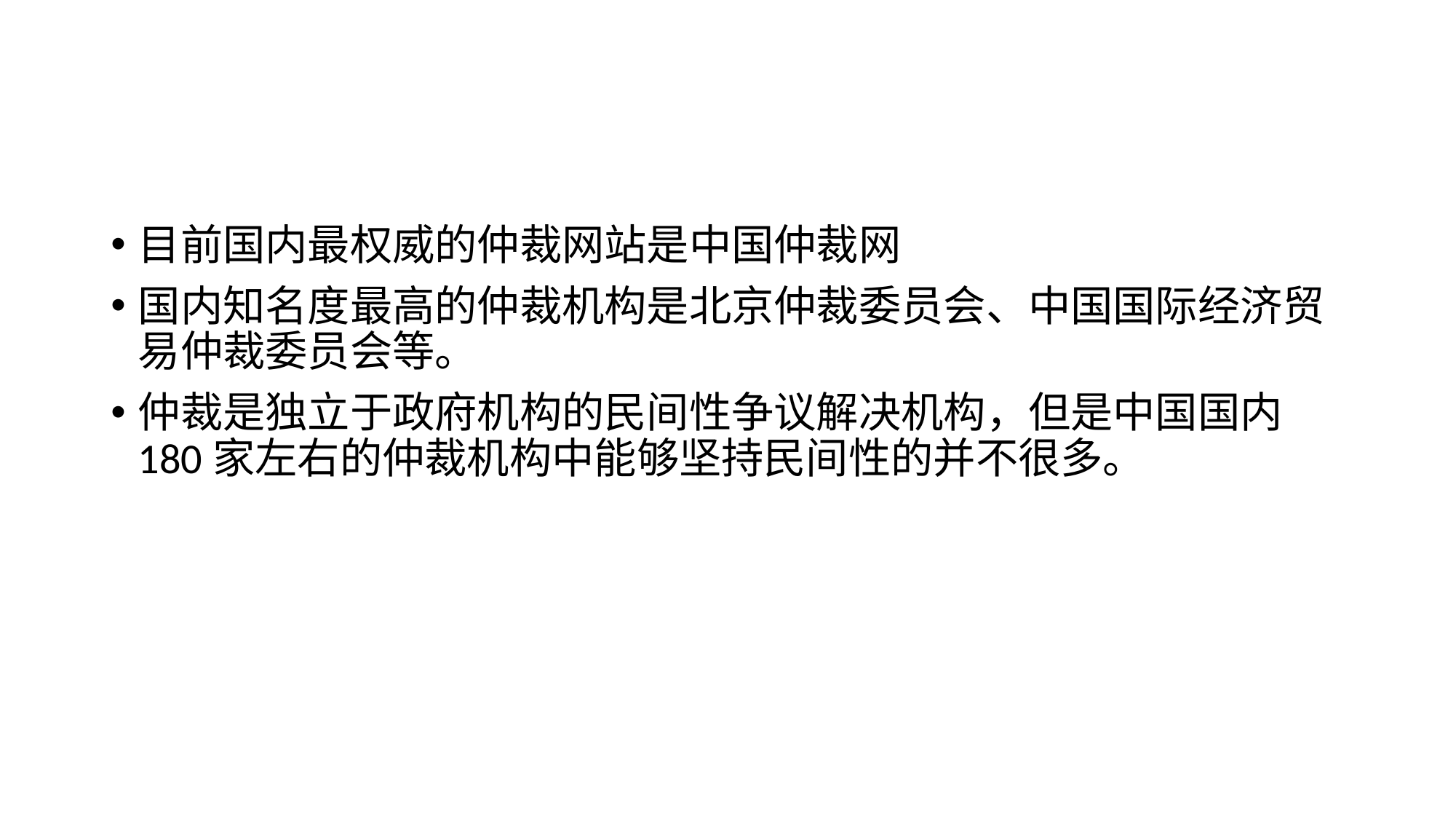

#
目前国内最权威的仲裁网站是中国仲裁网
国内知名度最高的仲裁机构是北京仲裁委员会、中国国际经济贸易仲裁委员会等。
仲裁是独立于政府机构的民间性争议解决机构，但是中国国内180家左右的仲裁机构中能够坚持民间性的并不很多。